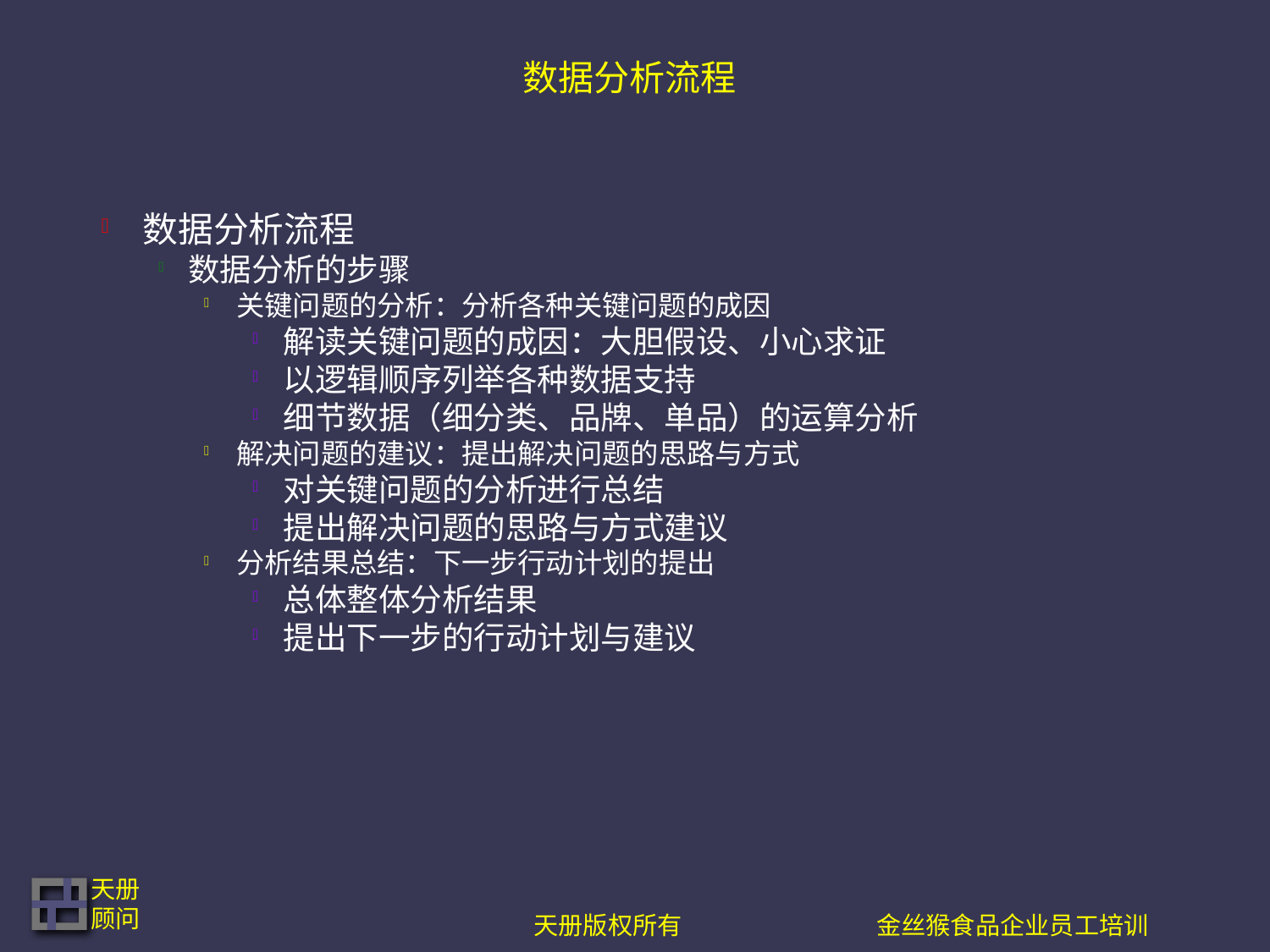

# 数据分析流程
数据分析流程
数据分析的步骤
关键问题的分析：分析各种关键问题的成因
解读关键问题的成因：大胆假设、小心求证
以逻辑顺序列举各种数据支持
细节数据（细分类、品牌、单品）的运算分析
解决问题的建议：提出解决问题的思路与方式
对关键问题的分析进行总结
提出解决问题的思路与方式建议
分析结果总结：下一步行动计划的提出
总体整体分析结果
提出下一步的行动计划与建议
13